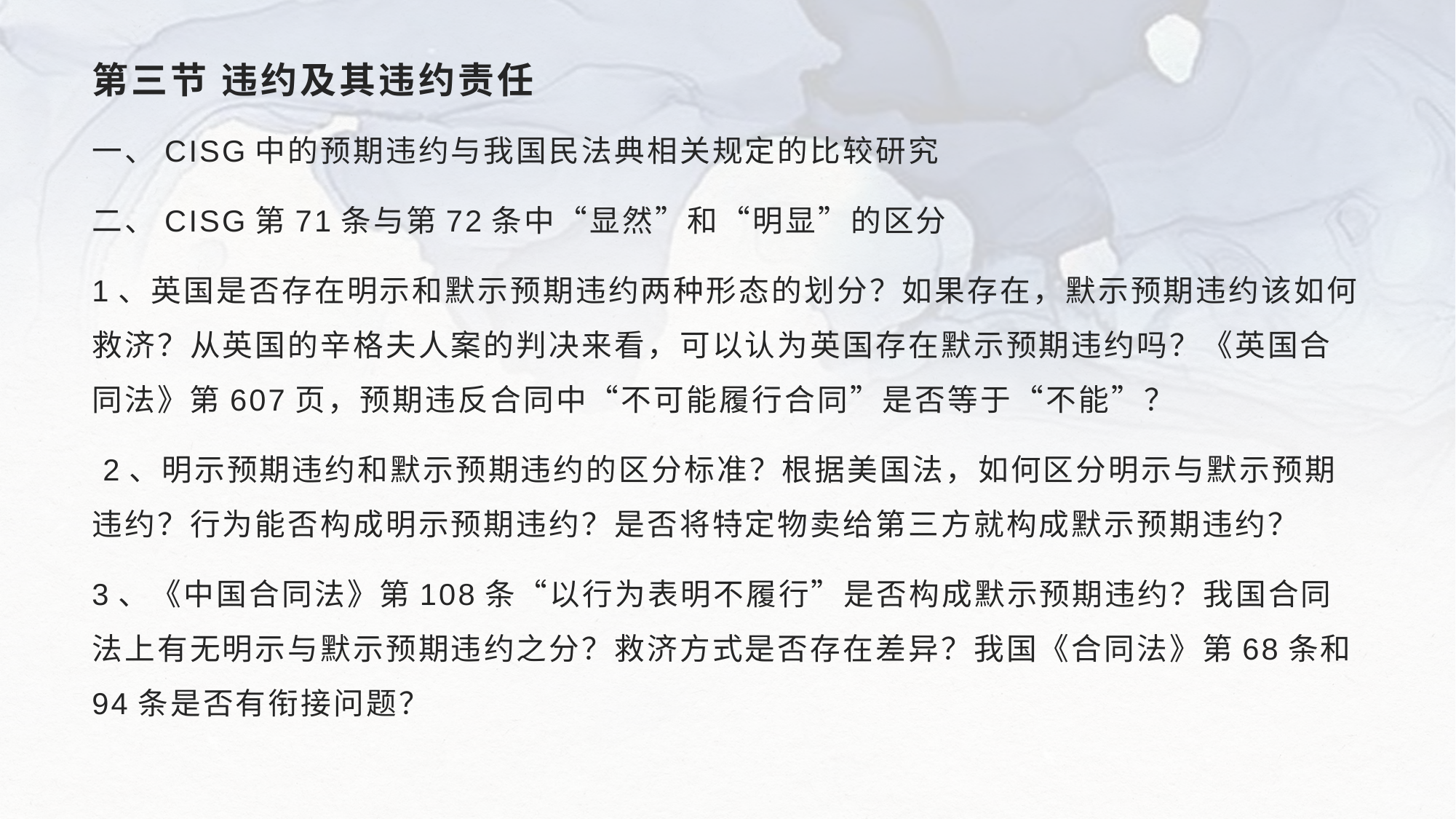

# 第三节 违约及其违约责任
一、CISG中的预期违约与我国民法典相关规定的比较研究
二、CISG第71条与第72条中“显然”和“明显”的区分
1、英国是否存在明示和默示预期违约两种形态的划分？如果存在，默示预期违约该如何救济？从英国的辛格夫人案的判决来看，可以认为英国存在默示预期违约吗？《英国合同法》第607页，预期违反合同中“不可能履行合同”是否等于“不能”？
 2、明示预期违约和默示预期违约的区分标准？根据美国法，如何区分明示与默示预期违约？行为能否构成明示预期违约？是否将特定物卖给第三方就构成默示预期违约？
3、《中国合同法》第108条“以行为表明不履行”是否构成默示预期违约？我国合同法上有无明示与默示预期违约之分？救济方式是否存在差异？我国《合同法》第68条和94条是否有衔接问题？